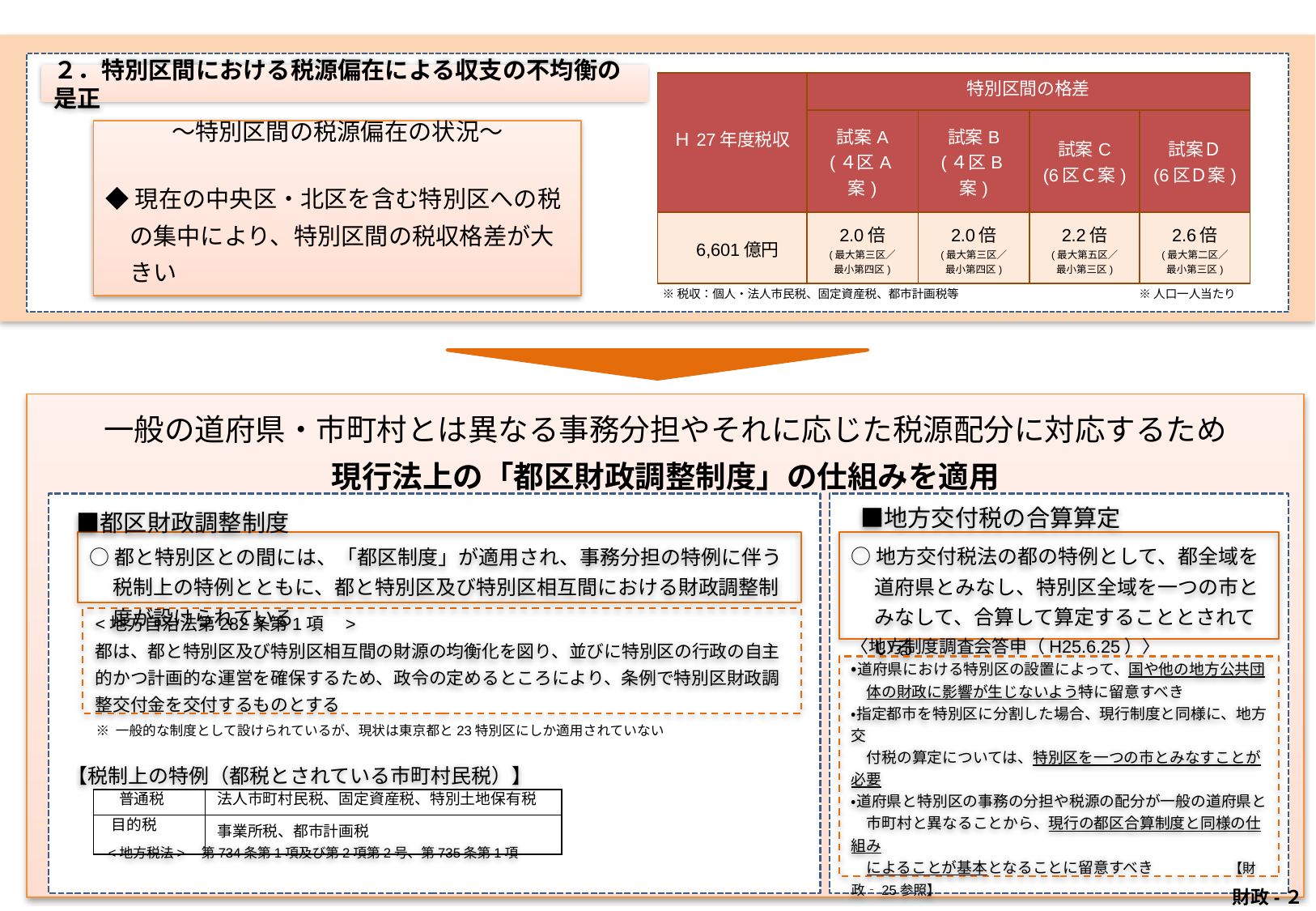

２．特別区間における税源偏在による収支の不均衡の是正
| Ｈ27年度税収 | 特別区間の格差 |  |  |  |
| --- | --- | --- | --- | --- |
|  | 試案A (４区A案) | 試案B (４区B案) | 試案C (6区Ｃ案) | 試案Ｄ (6区Ｄ案) |
| 6,601億円 | 2.0倍 (最大第三区／ 最小第四区) | 2.0倍 (最大第三区／ 最小第四区) | 2.2倍 (最大第五区／ 最小第三区) | 2.6倍 (最大第二区／ 最小第三区) |
～特別区間の税源偏在の状況～

◆現在の中央区・北区を含む特別区への税の集中により、特別区間の税収格差が大きい
※税収：個人・法人市民税、固定資産税、都市計画税等
※人口一人当たり

一般の道府県・市町村とは異なる事務分担やそれに応じた税源配分に対応するため
現行法上の「都区財政調整制度」の仕組みを適用
　　■地方交付税の合算算定
　　■都区財政調整制度

○都と特別区との間には、「都区制度」が適用され、事務分担の特例に伴う税制上の特例とともに、都と特別区及び特別区相互間における財政調整制度が設けられている

○地方交付税法の都の特例として、都全域を道府県とみなし、特別区全域を一つの市とみなして、合算して算定することとされている

<地方自治法第282条第1項　>
都は、都と特別区及び特別区相互間の財源の均衡化を図り、並びに特別区の行政の自主的かつ計画的な運営を確保するため、政令の定めるところにより、条例で特別区財政調整交付金を交付するものとする

〈地方制度調査会答申（H25.6.25）〉
・道府県における特別区の設置によって、国や他の地方公共団
　体の財政に影響が生じないよう特に留意すべき
・指定都市を特別区に分割した場合、現行制度と同様に、地方交
　付税の算定については、特別区を一つの市とみなすことが必要
・道府県と特別区の事務の分担や税源の配分が一般の道府県と
　市町村と異なることから、現行の都区合算制度と同様の仕組み
　によることが基本となることに留意すべき　　　　　【財政‐25参照】

※ 一般的な制度として設けられているが、現状は東京都と23特別区にしか適用されていない
【税制上の特例（都税とされている市町村民税）】
| 普通税 | 法人市町村民税、固定資産税、特別土地保有税 |
| --- | --- |
| 目的税 | 事業所税、都市計画税 |
<地方税法>　第734条第1項及び第2項第2号、第735条第1項
 財政-２